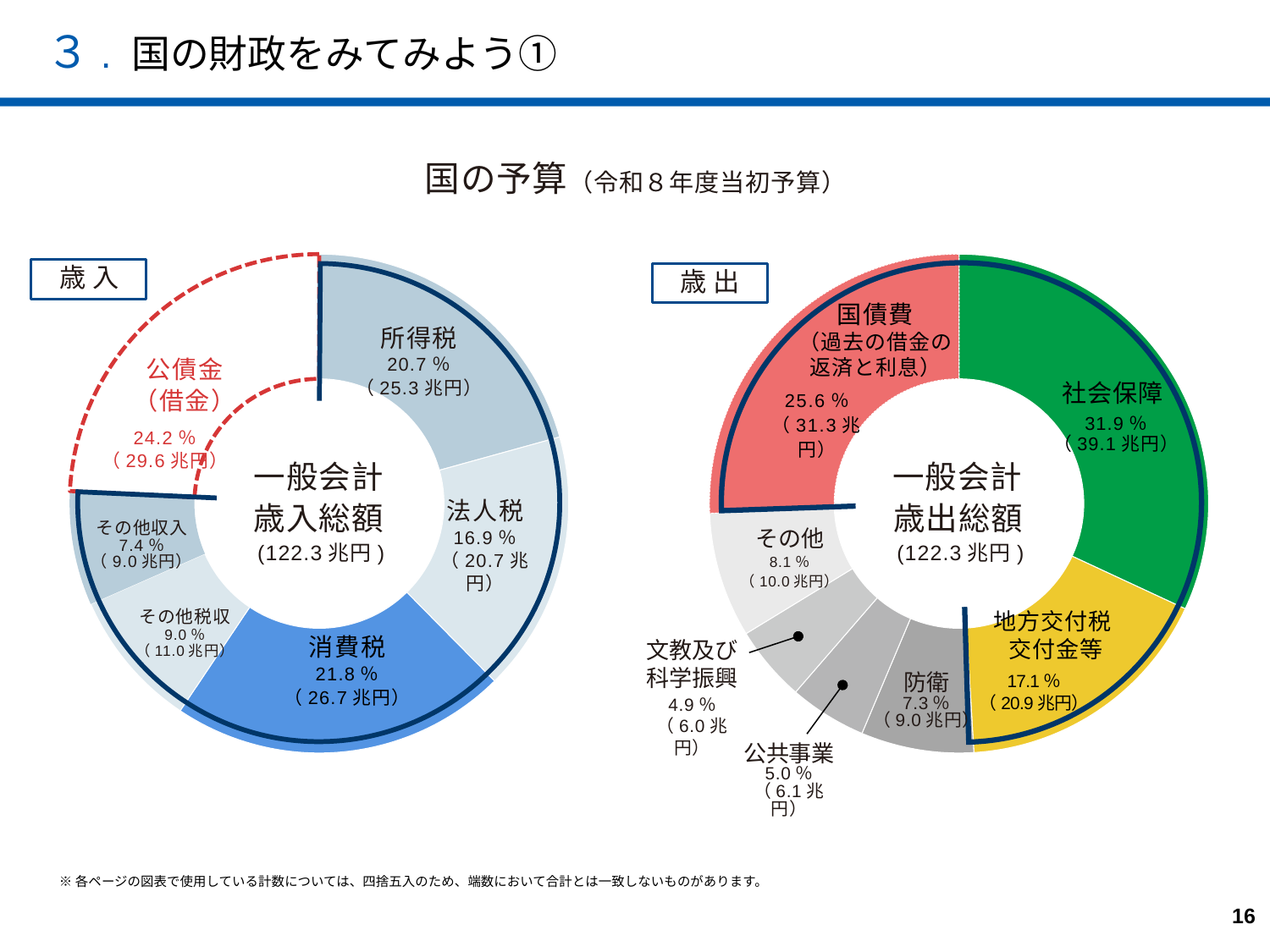

３. 国の財政をみてみよう①
国の予算（令和８年度当初予算）

### Chart

| Category | 歳入 |
|---|---|
| 所得税 | 20.7 |
| 法人税 | 16.9 |
| 消費税 | 21.8 |
| その他税収 | 9.0 |
| その他収入 | 7.4 |
| 公債金 | 24.2 |
歳 入

所得税
20.7％
（25.3兆円）
     公債金
     （借金）

24.2％
（29.6兆円）

一般会計
歳入総額
(122.3兆円)
法人税
16.9％
（20.7兆円）
その他収入
7.4％
（9.0兆円）
その他税収
9.0％
（11.0兆円）
消費税
21.8％
（26.7兆円）

### Chart

| Category | 歳出 |
|---|---|
| 社会保障 | 31.9 |
| 地方交付税  交付金等 | 17.1 |
| 防衛 | 7.3 |
| 公共事業 | 5.0 |
| 文教及び
科学振興 | 4.9 |
| その他 | 8.1 |
| 国債費 | 25.6 |

歳 出
国債費
（過去の借金の
返済と利息）
社会保障
25.6％
（31.3兆円）

31.9％
（39.1兆円）
一般会計 歳出総額
(122.3兆円)
その他
8.1％
（10.0兆円）
地方交付税  交付金等
文教及び
科学振興
4.9％
（6.0兆円）
防衛
7.3％
（9.0兆円）
17.1％
（20.9兆円）
公共事業
5.0％
（6.1兆円）
※各ページの図表で使用している計数については、四捨五入のため、端数において合計とは一致しないものがあります。
16